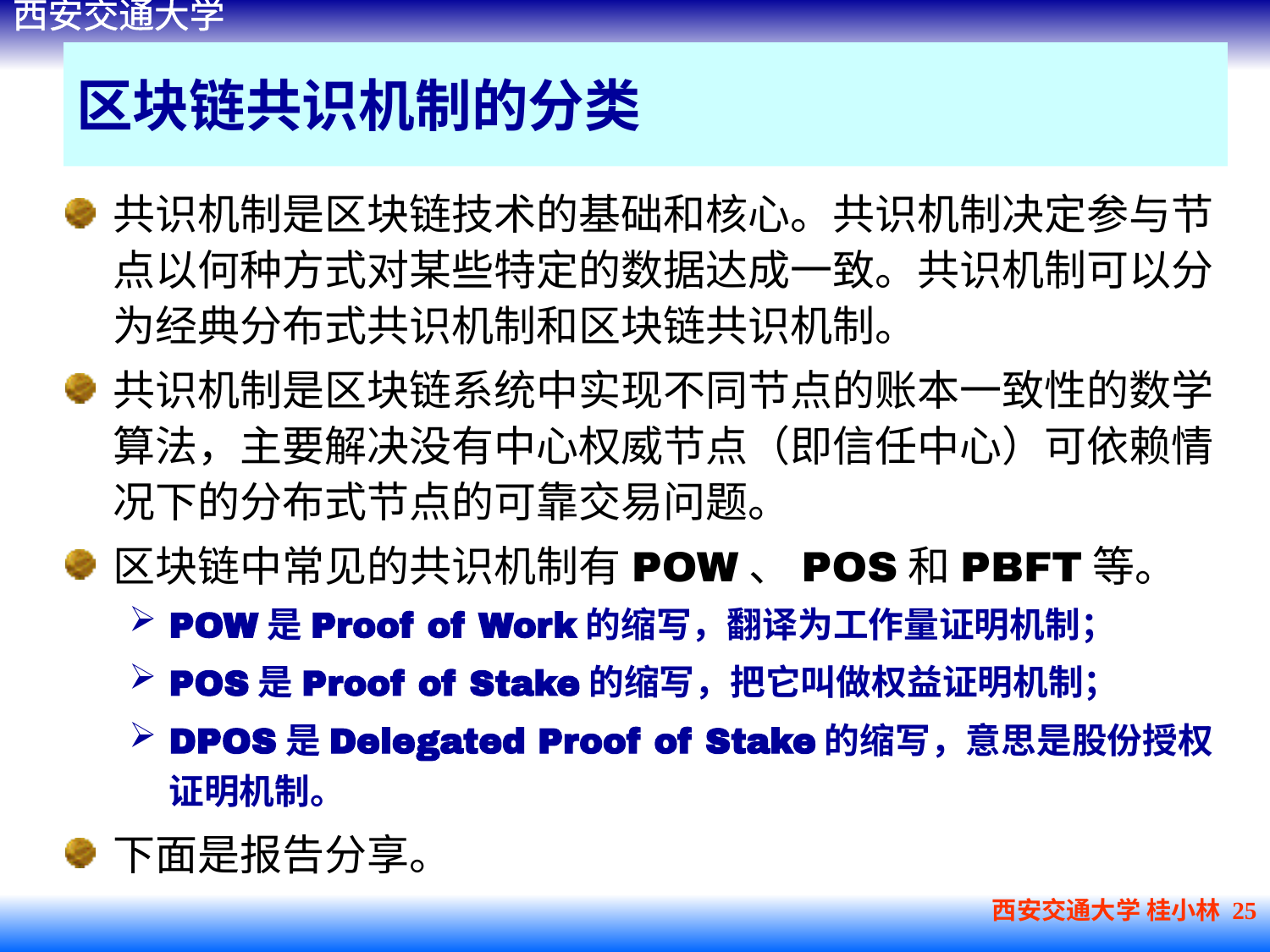

# 区块链共识机制的分类
共识机制是区块链技术的基础和核心。共识机制决定参与节点以何种方式对某些特定的数据达成一致。共识机制可以分为经典分布式共识机制和区块链共识机制。
共识机制是区块链系统中实现不同节点的账本一致性的数学算法，主要解决没有中心权威节点（即信任中心）可依赖情况下的分布式节点的可靠交易问题。
区块链中常见的共识机制有POW、POS和PBFT等。
POW是Proof of Work的缩写，翻译为工作量证明机制；
POS是Proof of Stake的缩写，把它叫做权益证明机制；
DPOS是Delegated Proof of Stake的缩写，意思是股份授权证明机制。
下面是报告分享。

西安交通大学 桂小林 25